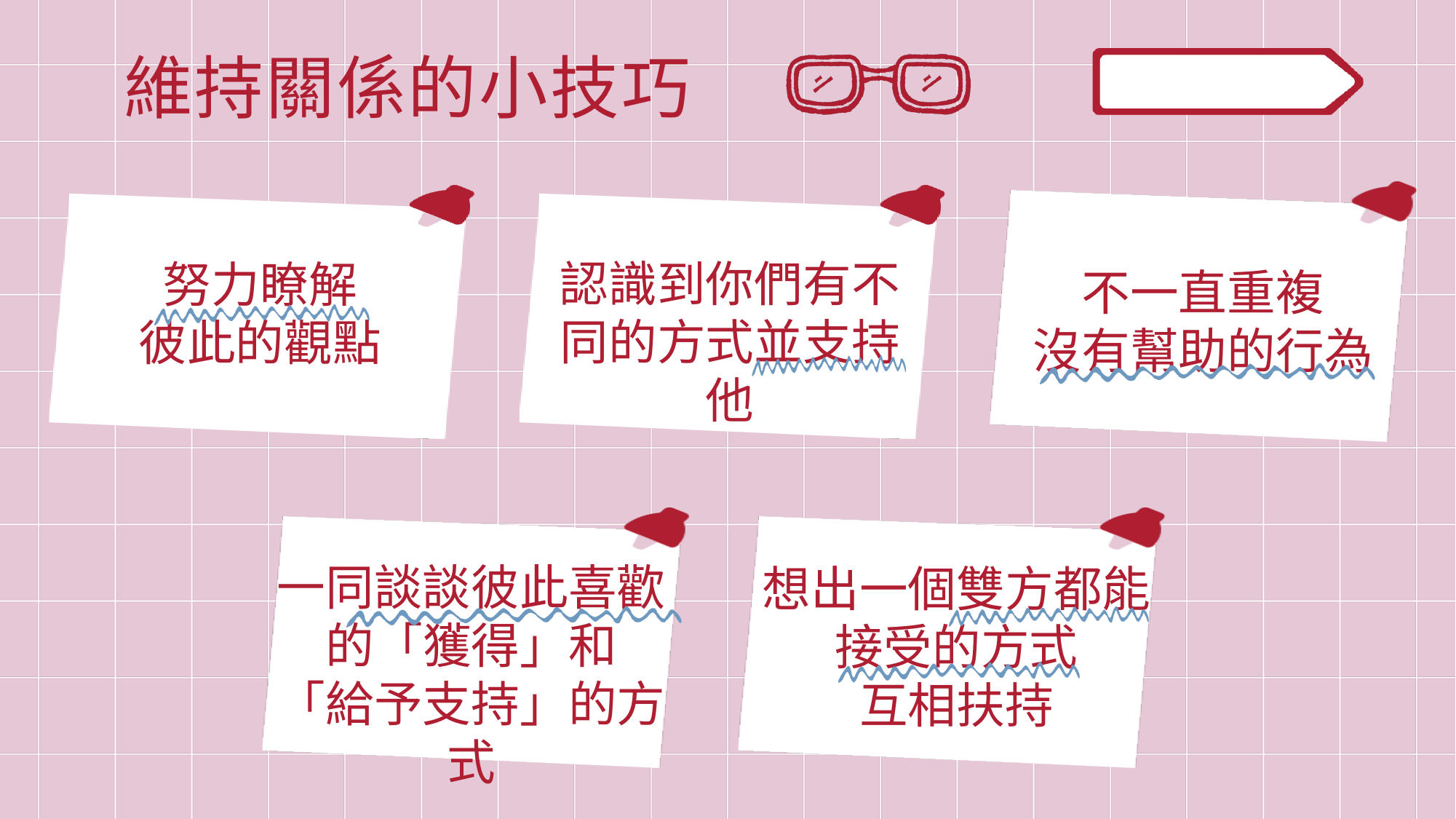

維持關係的小技巧

不一直重複
沒有幫助的行為

努力瞭解
彼此的觀點

認識到你們有不同的方式並支持他

一同談談彼此喜歡的「獲得」和
「給予支持」的方式

想出一個雙方都能接受的方式
互相扶持